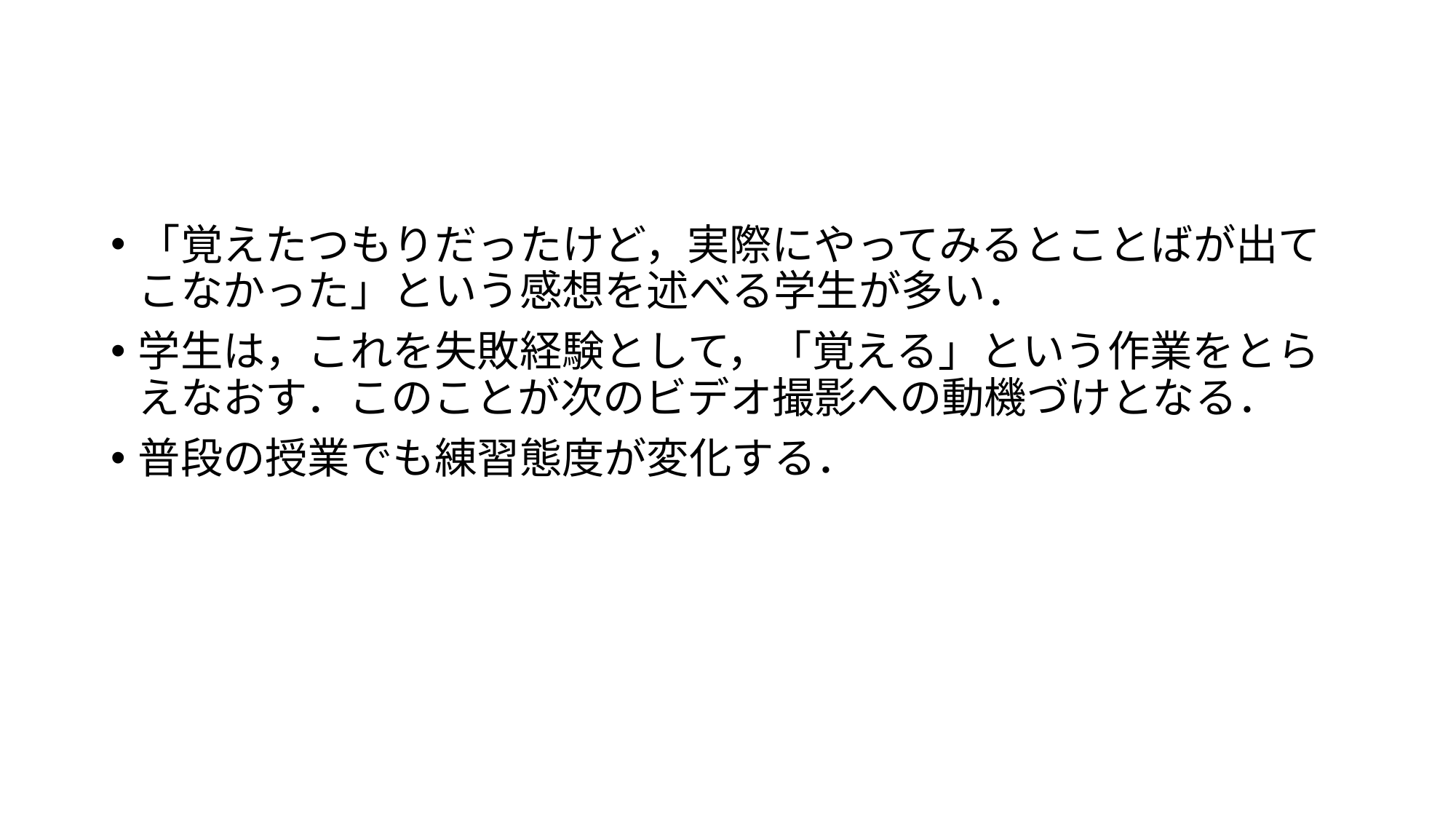

#
「覚えたつもりだったけど，実際にやってみるとことばが出てこなかった」という感想を述べる学生が多い．
学生は，これを失敗経験として，「覚える」という作業をとらえなおす．このことが次のビデオ撮影への動機づけとなる．
普段の授業でも練習態度が変化する．